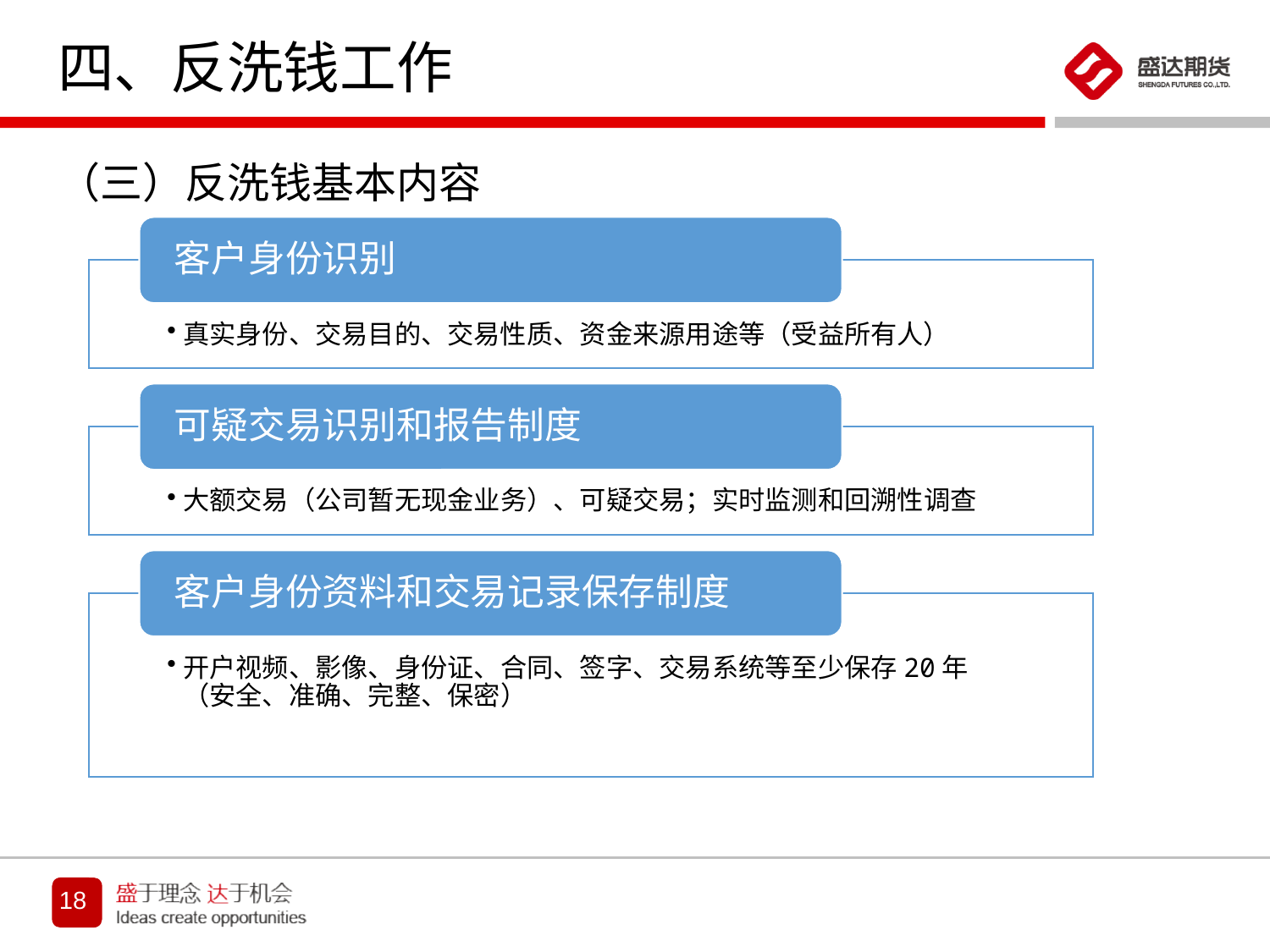

# 四、反洗钱工作
（三）反洗钱基本内容
真实身份、交易目的、交易性质、资金来源用途等（受益所有人）
客户身份识别
大额交易（公司暂无现金业务）、可疑交易；实时监测和回溯性调查
可疑交易识别和报告制度
开户视频、影像、身份证、合同、签字、交易系统等至少保存20年（安全、准确、完整、保密）

客户身份资料和交易记录保存制度